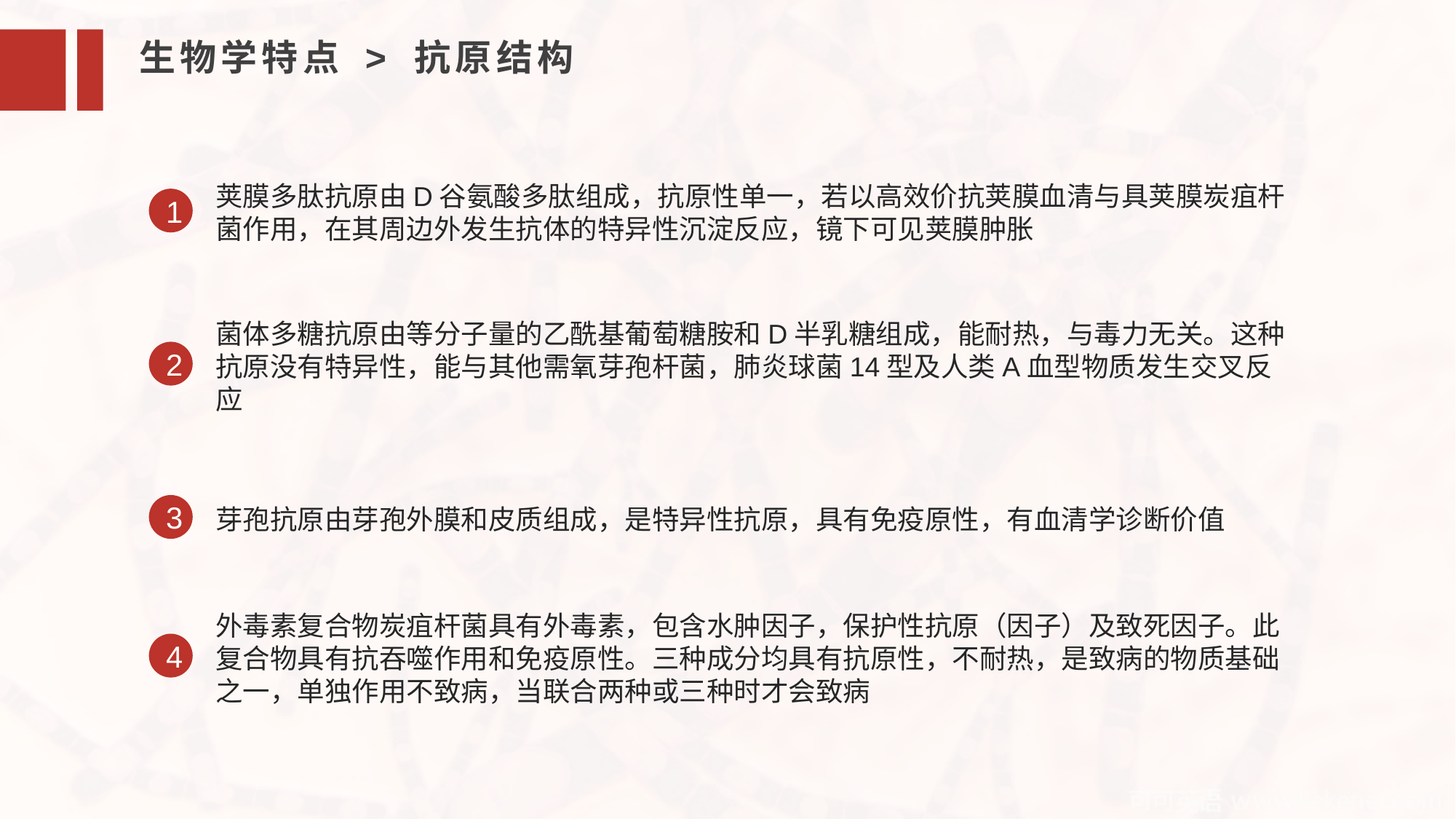

生物学特点 > 抗原结构
荚膜多肽抗原由D谷氨酸多肽组成，抗原性单一，若以高效价抗荚膜血清与具荚膜炭疽杆菌作用，在其周边外发生抗体的特异性沉淀反应，镜下可见荚膜肿胀
1
菌体多糖抗原由等分子量的乙酰基葡萄糖胺和D半乳糖组成，能耐热，与毒力无关。这种抗原没有特异性，能与其他需氧芽孢杆菌，肺炎球菌14型及人类A血型物质发生交叉反应
2
3
芽孢抗原由芽孢外膜和皮质组成，是特异性抗原，具有免疫原性，有血清学诊断价值
外毒素复合物炭疽杆菌具有外毒素，包含水肿因子，保护性抗原（因子）及致死因子。此复合物具有抗吞噬作用和免疫原性。三种成分均具有抗原性，不耐热，是致病的物质基础之一，单独作用不致病，当联合两种或三种时才会致病
4